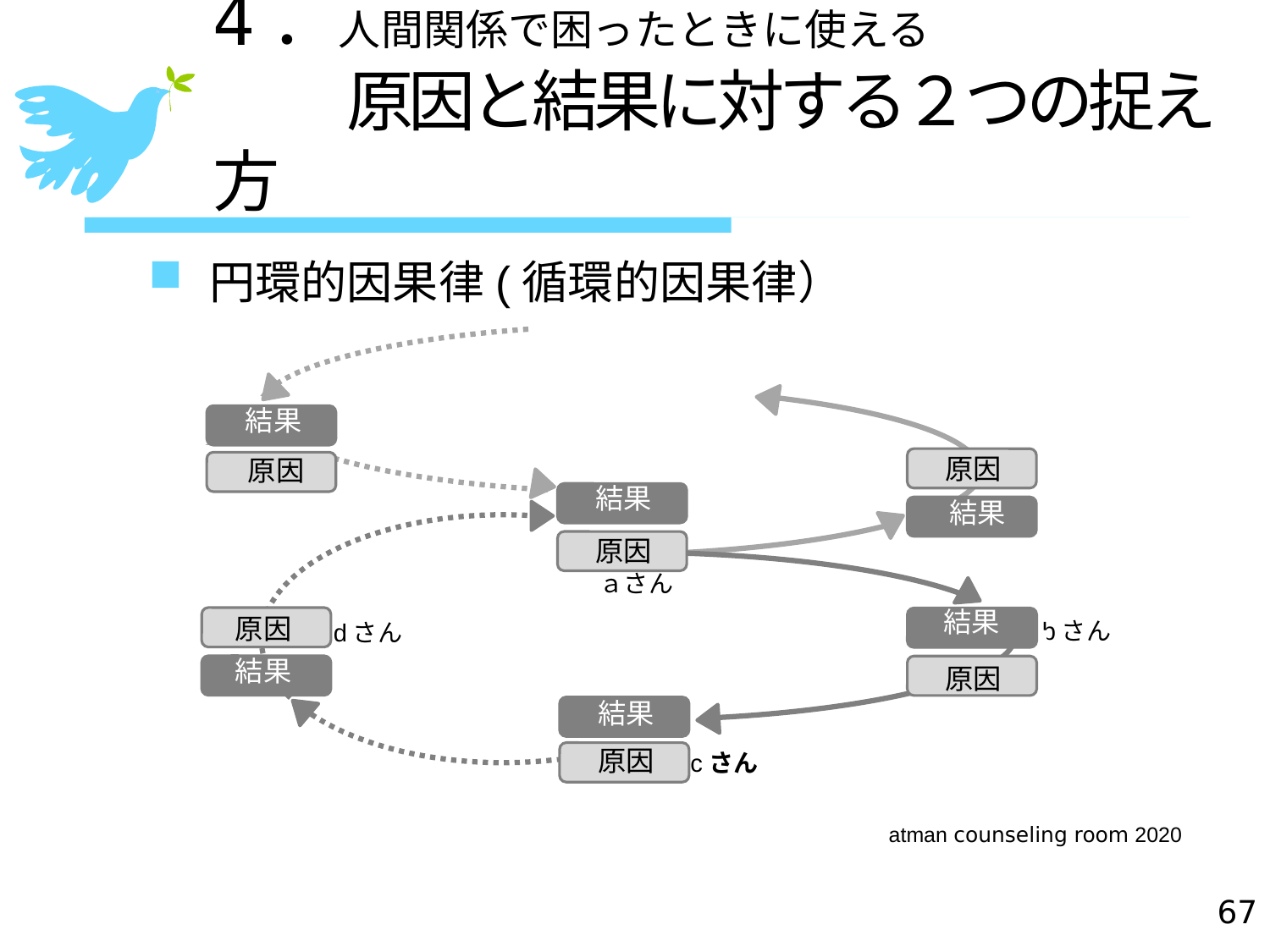

4．人間関係で困ったときに使える
　　原因と結果に対する２つの捉え方
円環的因果律(循環的因果律）

結果

原因

原因

結果

結果

原因

ａさん

≈

原因

結果

結果

原因
bさん
dさん

結果

原因

cさん
atman counseling room 2020
67